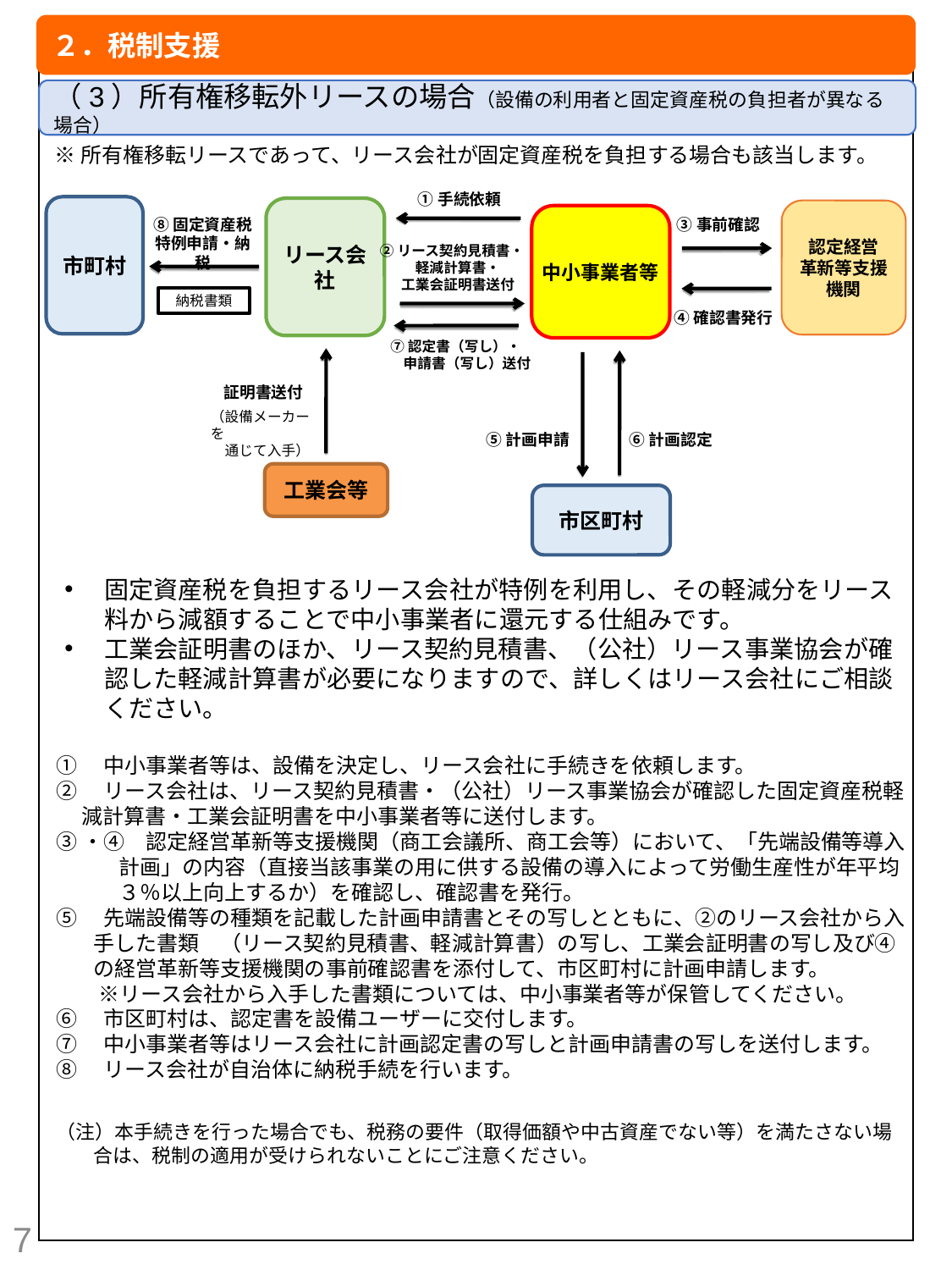

２．税制支援

（3）所有権移転外リースの場合（設備の利用者と固定資産税の負担者が異なる場合）
　※ 所有権移転リースであって、リース会社が固定資産税を負担する場合も該当します。
①手続依頼
市町村
リース会社
認定経営
革新等支援機関
中小事業者等
⑧固定資産税
特例申請・納税
③事前確認

②リース契約見積書・
軽減計算書・
工業会証明書送付

納税書類

④確認書発行

⑦認定書（写し）・
申請書（写し）送付

証明書送付
（設備メーカーを
　通じて入手）
⑤計画申請
⑥計画認定
工業会等
市区町村
固定資産税を負担するリース会社が特例を利用し、その軽減分をリース料から減額することで中小事業者に還元する仕組みです。
工業会証明書のほか、リース契約見積書、（公社）リース事業協会が確認した軽減計算書が必要になりますので、詳しくはリース会社にご相談ください。
①　中小事業者等は、設備を決定し、リース会社に手続きを依頼します。
②　リース会社は、リース契約見積書・（公社）リース事業協会が確認した固定資産税軽減計算書・工業会証明書を中小事業者等に送付します。
③・④　認定経営革新等支援機関（商工会議所、商工会等）において、「先端設備等導入計画」の内容（直接当該事業の用に供する設備の導入によって労働生産性が年平均３％以上向上するか）を確認し、確認書を発行。
⑤　先端設備等の種類を記載した計画申請書とその写しとともに、②のリース会社から入手した書類　（リース契約見積書、軽減計算書）の写し、工業会証明書の写し及び④の経営革新等支援機関の事前確認書を添付して、市区町村に計画申請します。
　　※リース会社から入手した書類については、中小事業者等が保管してください。
⑥　市区町村は、認定書を設備ユーザーに交付します。
⑦　中小事業者等はリース会社に計画認定書の写しと計画申請書の写しを送付します。
⑧　リース会社が自治体に納税手続を行います。

（注）本手続きを行った場合でも、税務の要件（取得価額や中古資産でない等）を満たさない場合は、税制の適用が受けられないことにご注意ください。

7